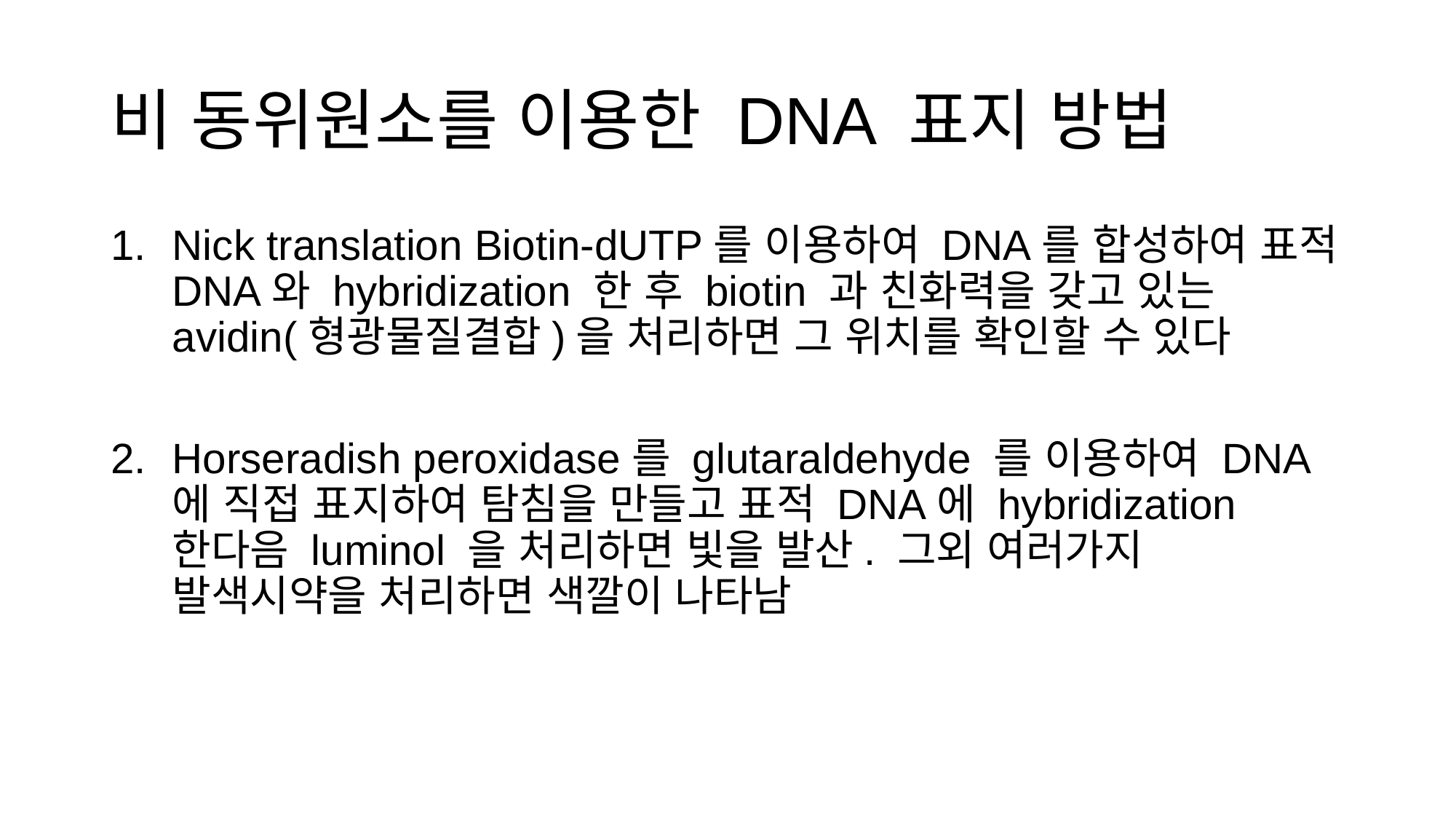

# 비 동위원소를 이용한 DNA 표지 방법
Nick translation Biotin-dUTP를 이용하여 DNA를 합성하여 표적 DNA와 hybridization 한 후 biotin 과 친화력을 갖고 있는 avidin(형광물질결합)을 처리하면 그 위치를 확인할 수 있다

Horseradish peroxidase를 glutaraldehyde 를 이용하여 DNA에 직접 표지하여 탐침을 만들고 표적 DNA에 hybridization한다음 luminol 을 처리하면 빛을 발산. 그외 여러가지 발색시약을 처리하면 색깔이 나타남